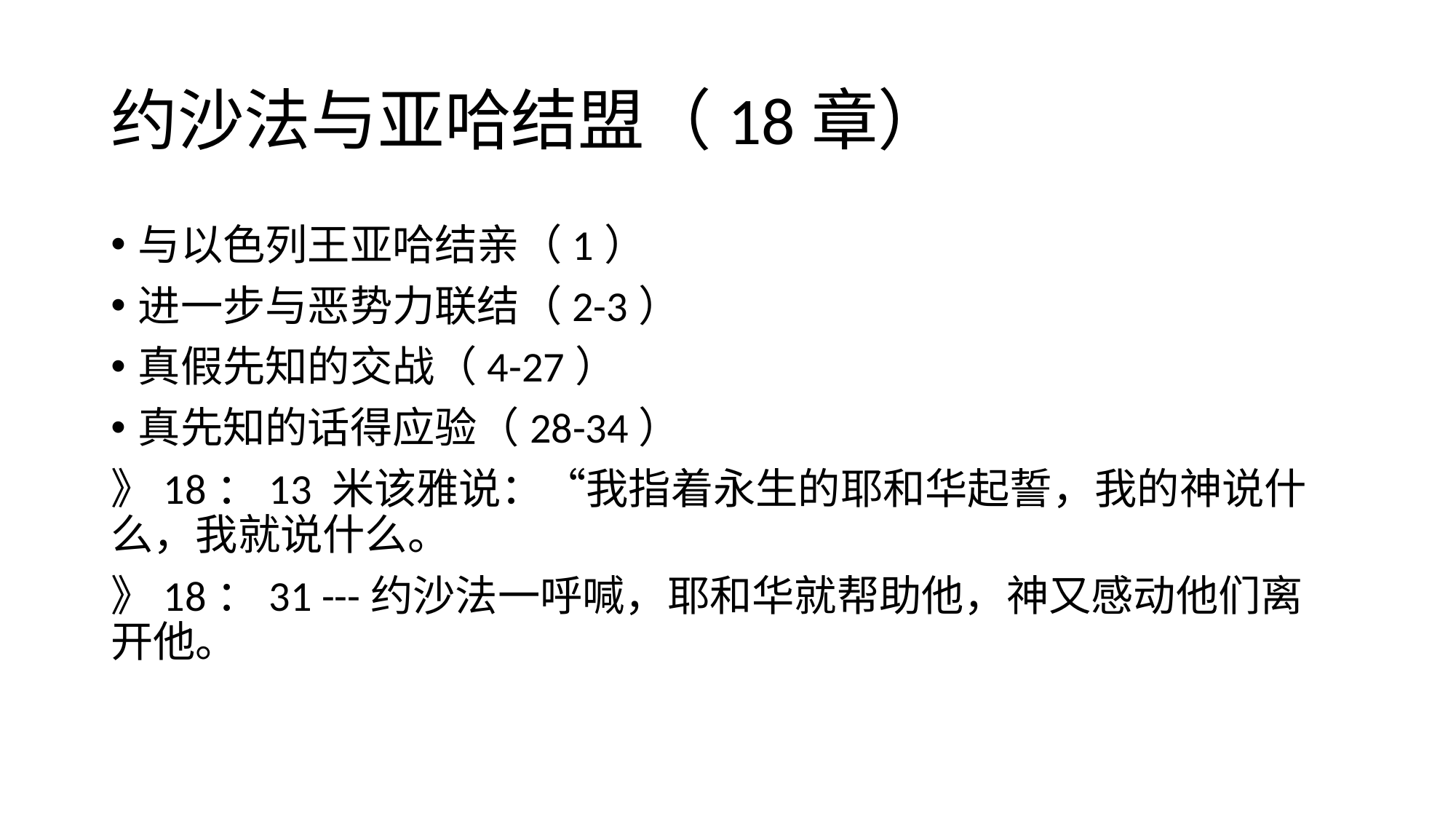

# 约沙法与亚哈结盟（18章）
与以色列王亚哈结亲（1）
进一步与恶势力联结（2-3）
真假先知的交战（4-27）
真先知的话得应验（28-34）
》18：13 米该雅说：“我指着永生的耶和华起誓，我的神说什么，我就说什么。
》18：31 ---约沙法一呼喊，耶和华就帮助他，神又感动他们离开他。